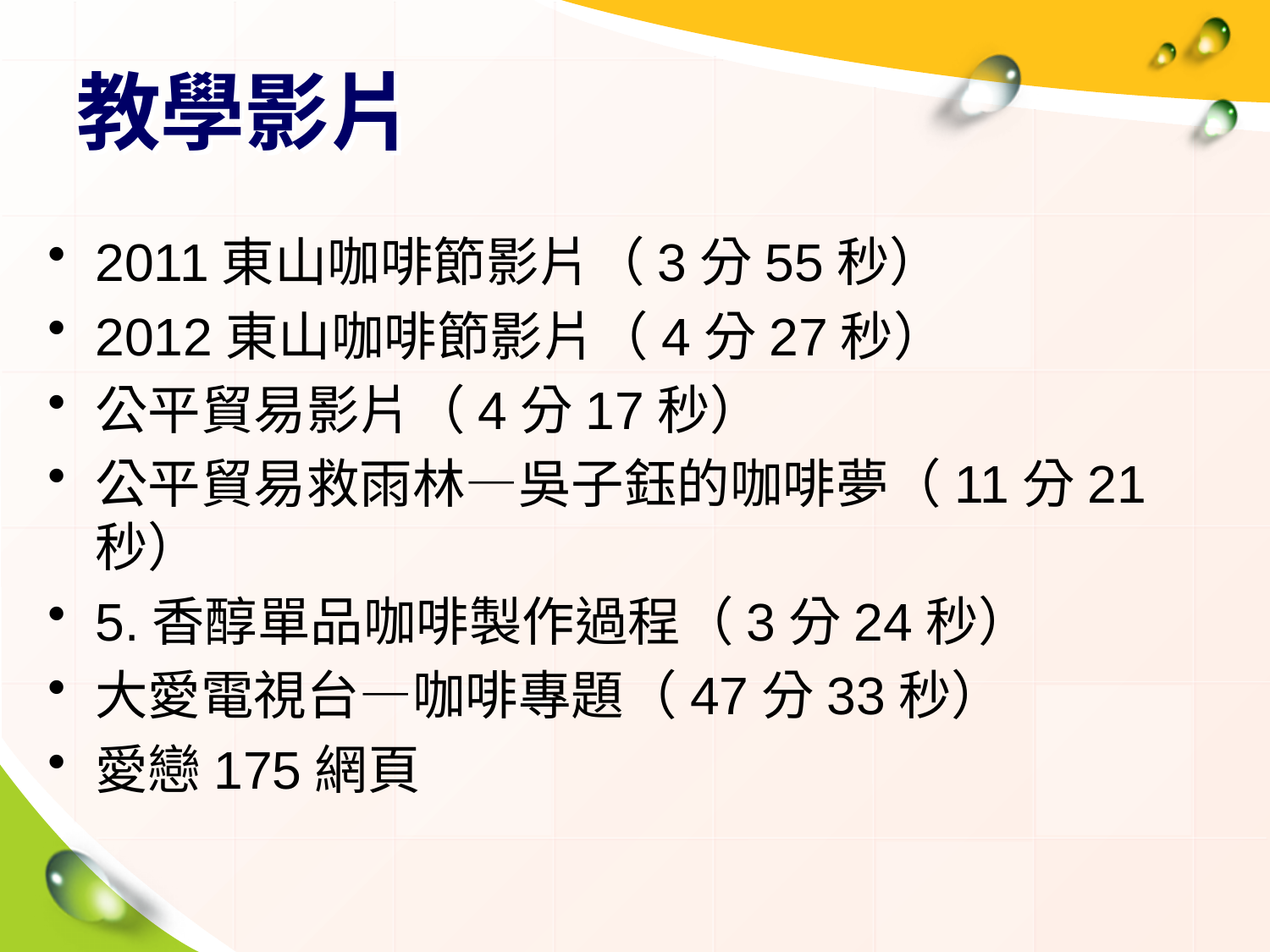

# 教學影片
2011東山咖啡節影片（3分55秒）
2012東山咖啡節影片（4分27秒）
公平貿易影片（4分17秒）
公平貿易救雨林—吳子鈺的咖啡夢（11分21秒）
5.香醇單品咖啡製作過程（3分24秒）
大愛電視台—咖啡專題（47分33秒）
愛戀175網頁